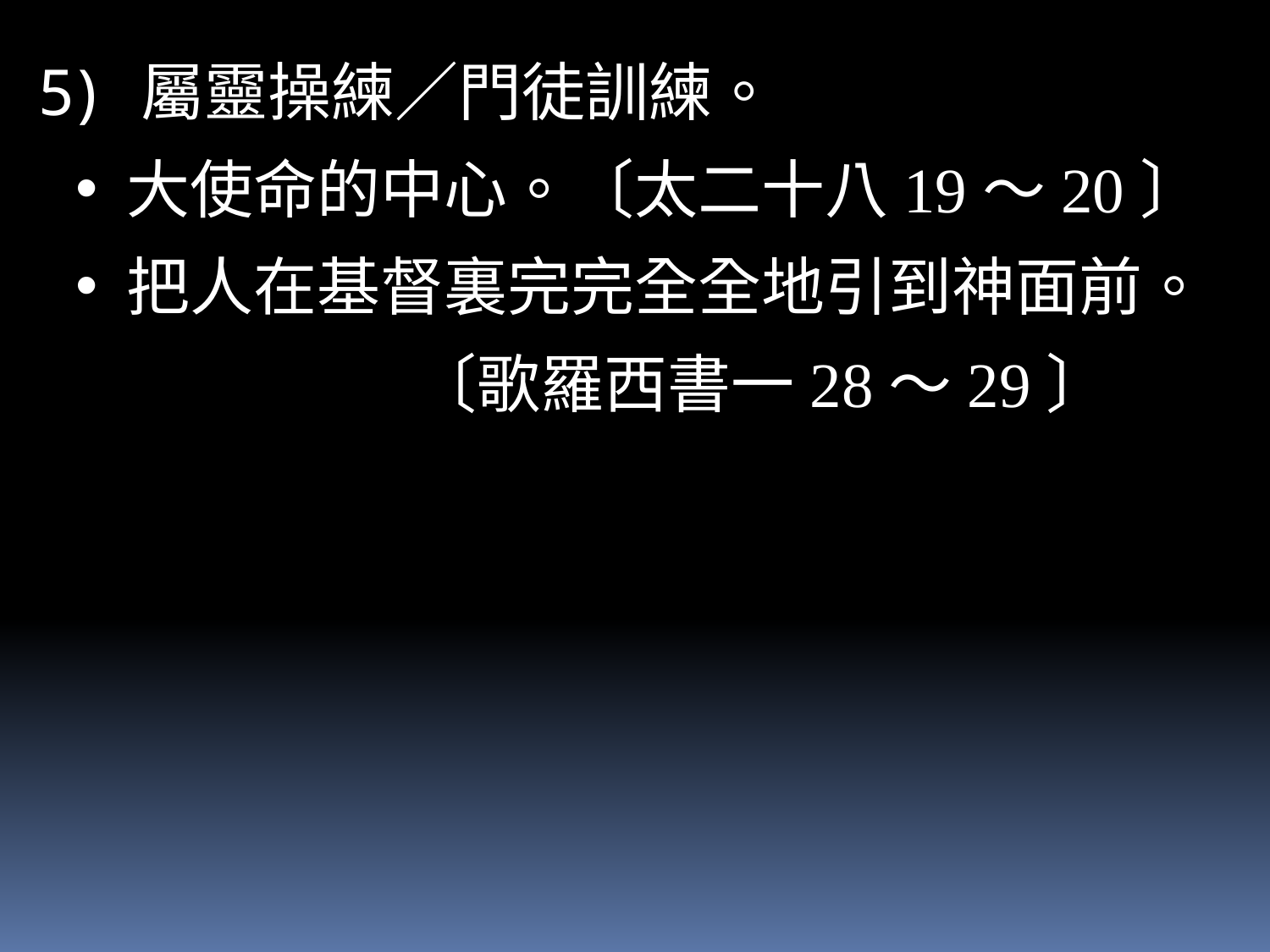

屬靈操練／門徒訓練。
大使命的中心。〔太二十八19～20〕
把人在基督裏完完全全地引到神面前。
                     〔歌羅西書一28～29〕